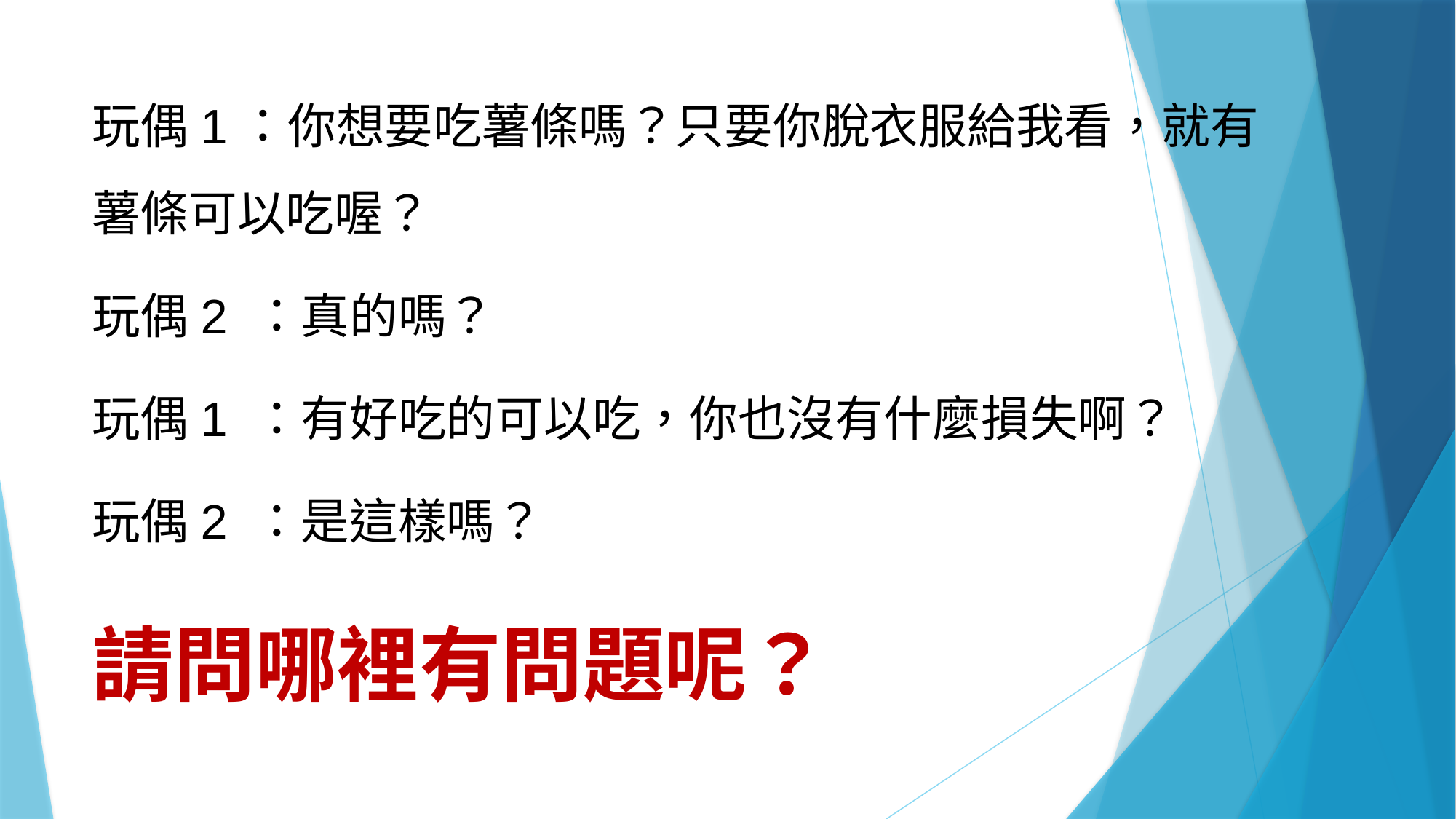

玩偶1：你想要吃薯條嗎？只要你脫衣服給我看，就有薯條可以吃喔？
玩偶2 ：真的嗎？
玩偶1 ：有好吃的可以吃，你也沒有什麼損失啊？
玩偶2 ：是這樣嗎？
請問哪裡有問題呢？